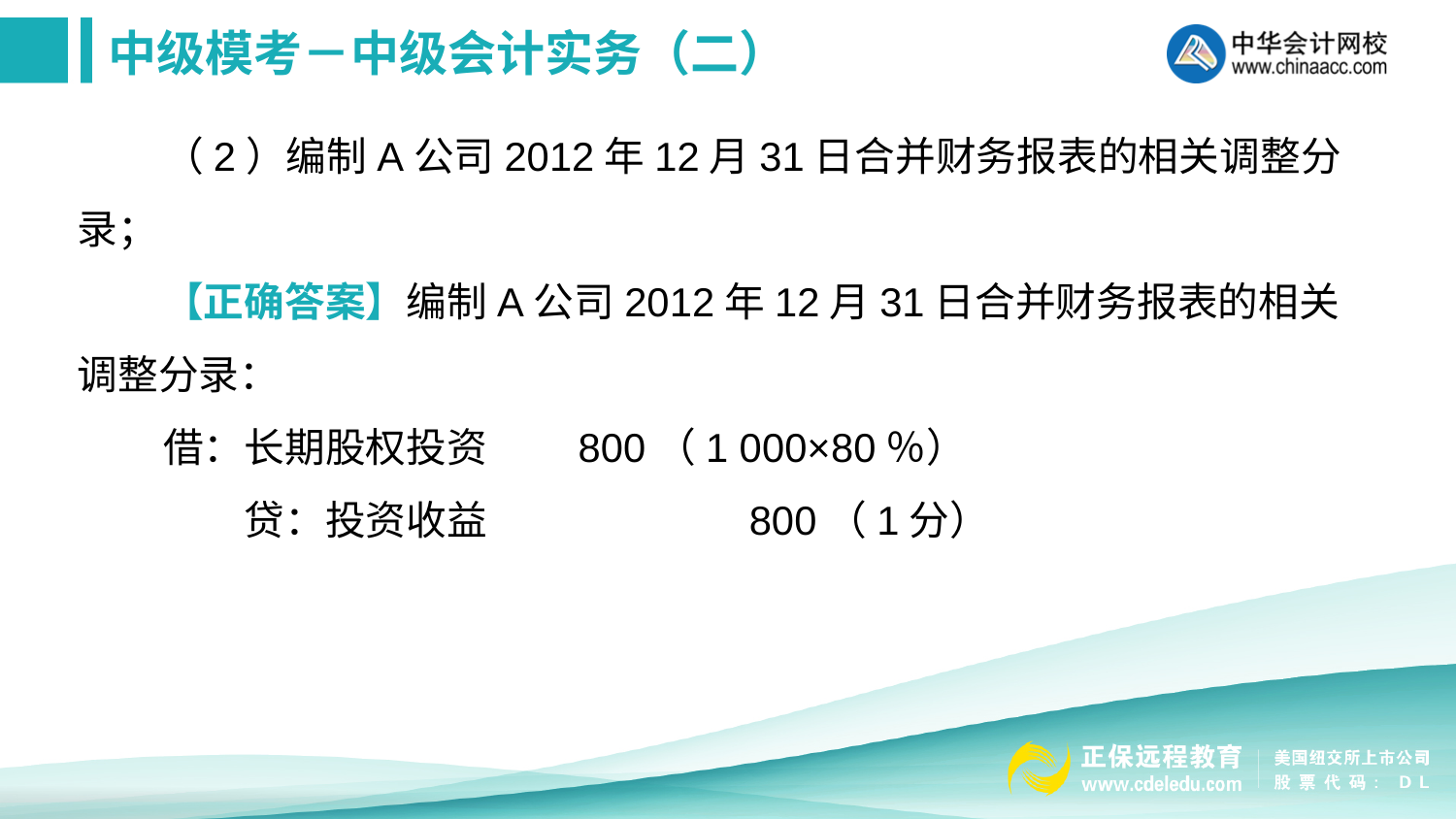

（2）编制A公司2012年12月31日合并财务报表的相关调整分录；
【正确答案】编制A公司2012年12月31日合并财务报表的相关调整分录：
借：长期股权投资　　800（1 000×80％）
　　贷：投资收益 　　　　　　800（1分）